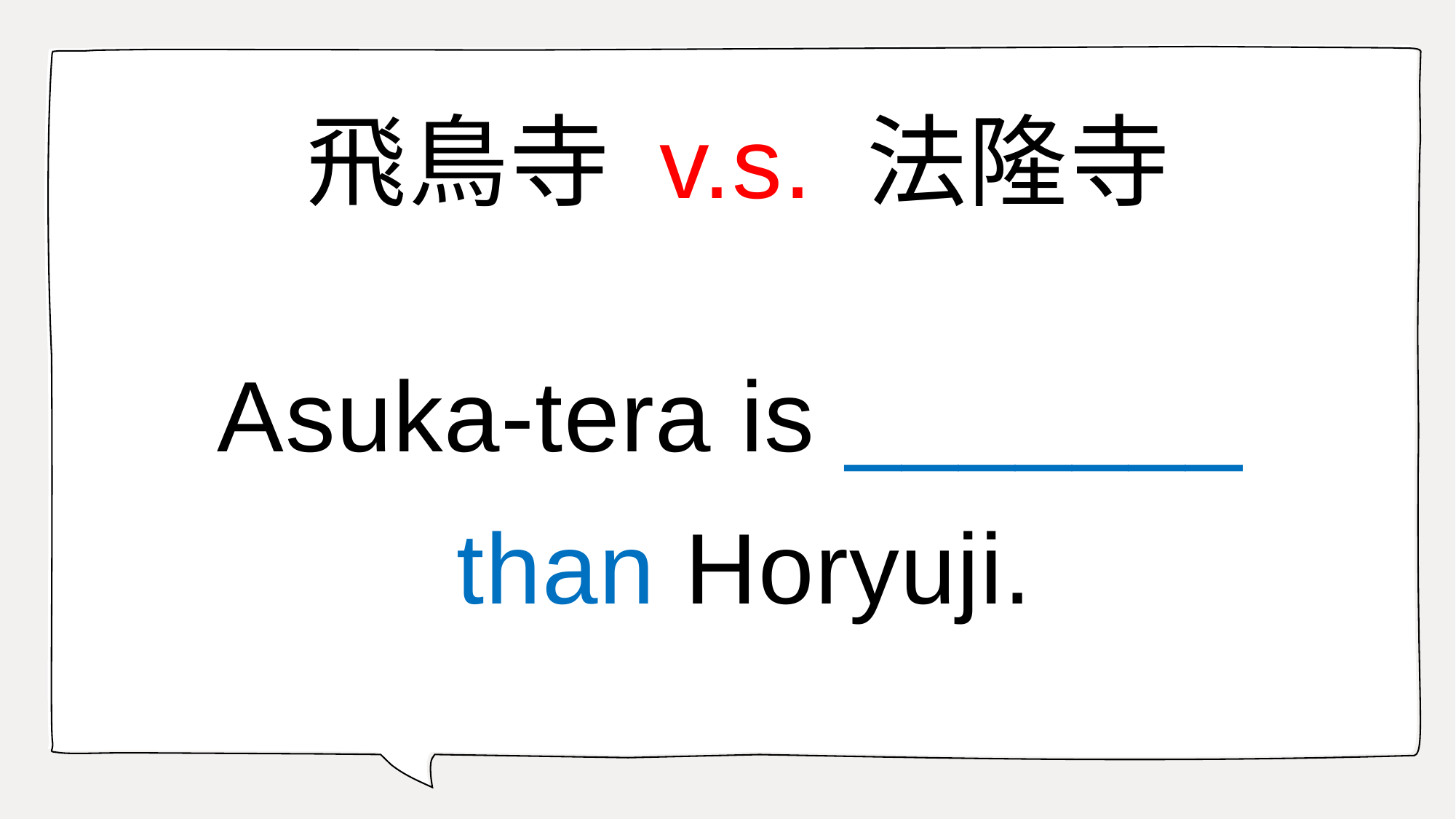

# 飛鳥寺 v.s. 法隆寺
Asuka-tera is _______
than Horyuji.